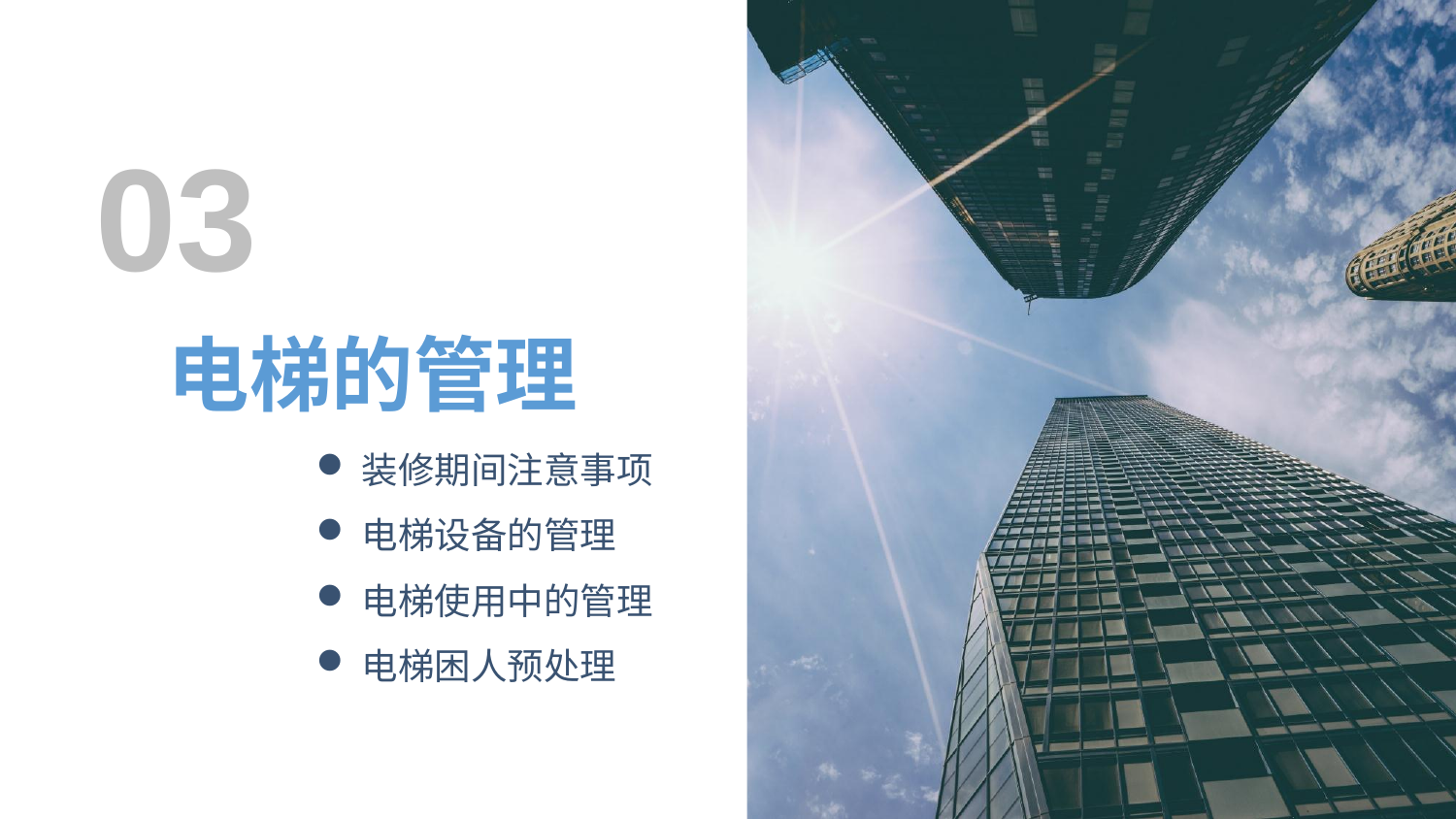

03
电梯的管理
装修期间注意事项
电梯设备的管理
电梯使用中的管理
电梯困人预处理